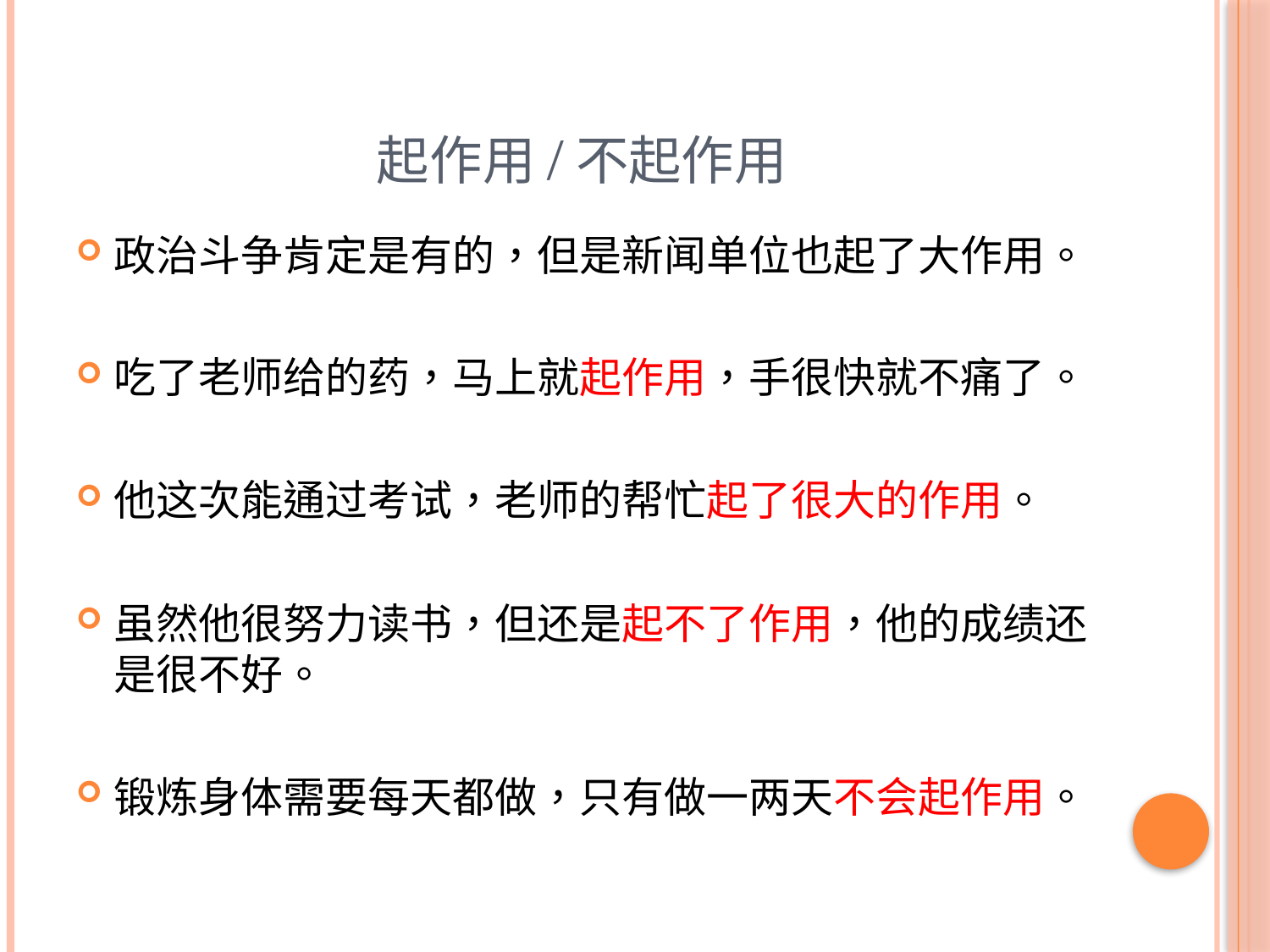

# 起作用/不起作用
政治斗争肯定是有的，但是新闻单位也起了大作用。

吃了老师给的药，马上就起作用，手很快就不痛了。

他这次能通过考试，老师的帮忙起了很大的作用。

虽然他很努力读书，但还是起不了作用，他的成绩还是很不好。

锻炼身体需要每天都做，只有做一两天不会起作用。